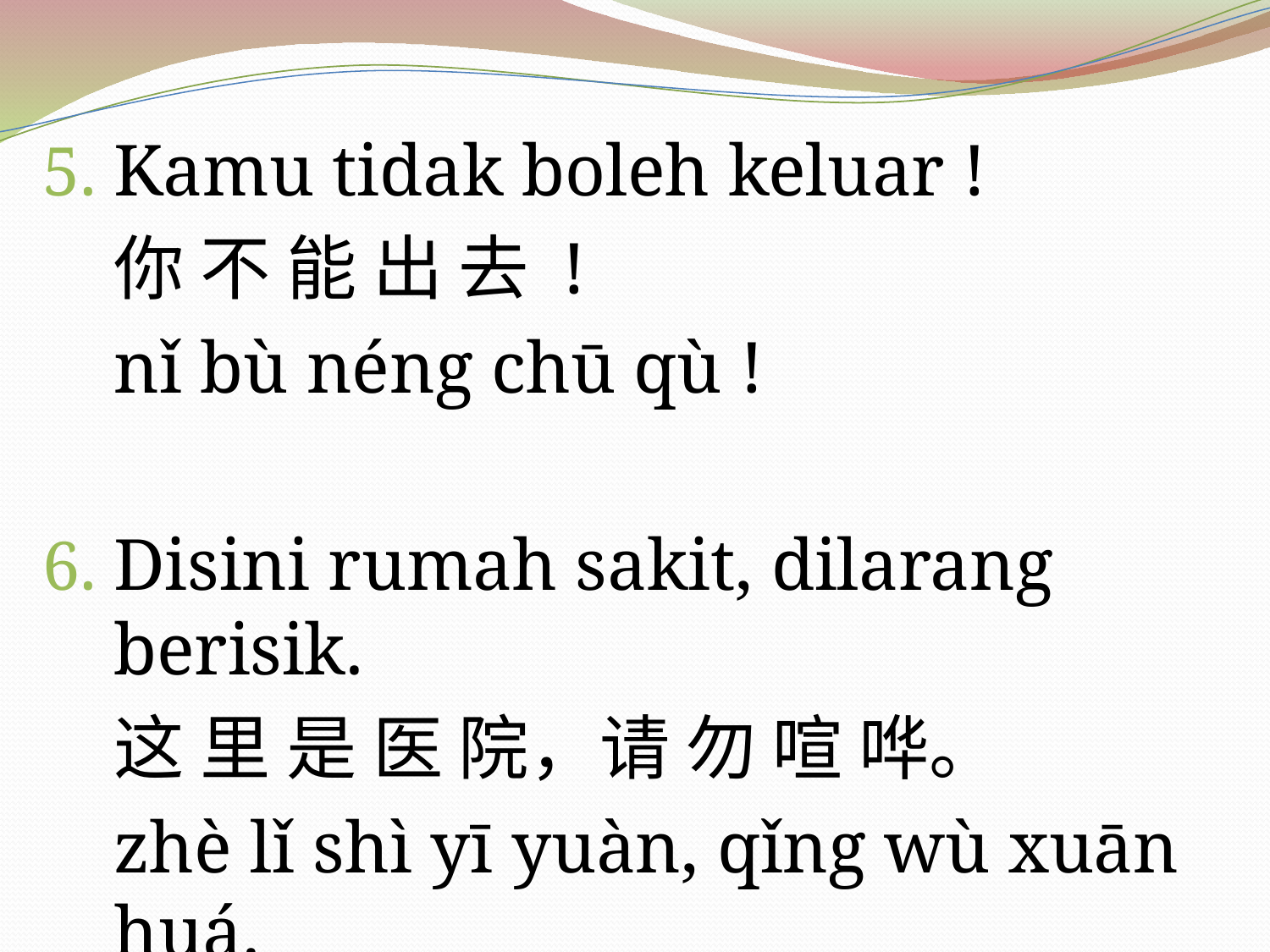

Kamu tidak boleh keluar !
	你 不 能 出 去 !
	nǐ bù néng chū qù !

Disini rumah sakit, dilarang berisik.
	这 里 是 医 院，请 勿 喧 哗。
	zhè lǐ shì yī yuàn, qǐng wù xuān huá.